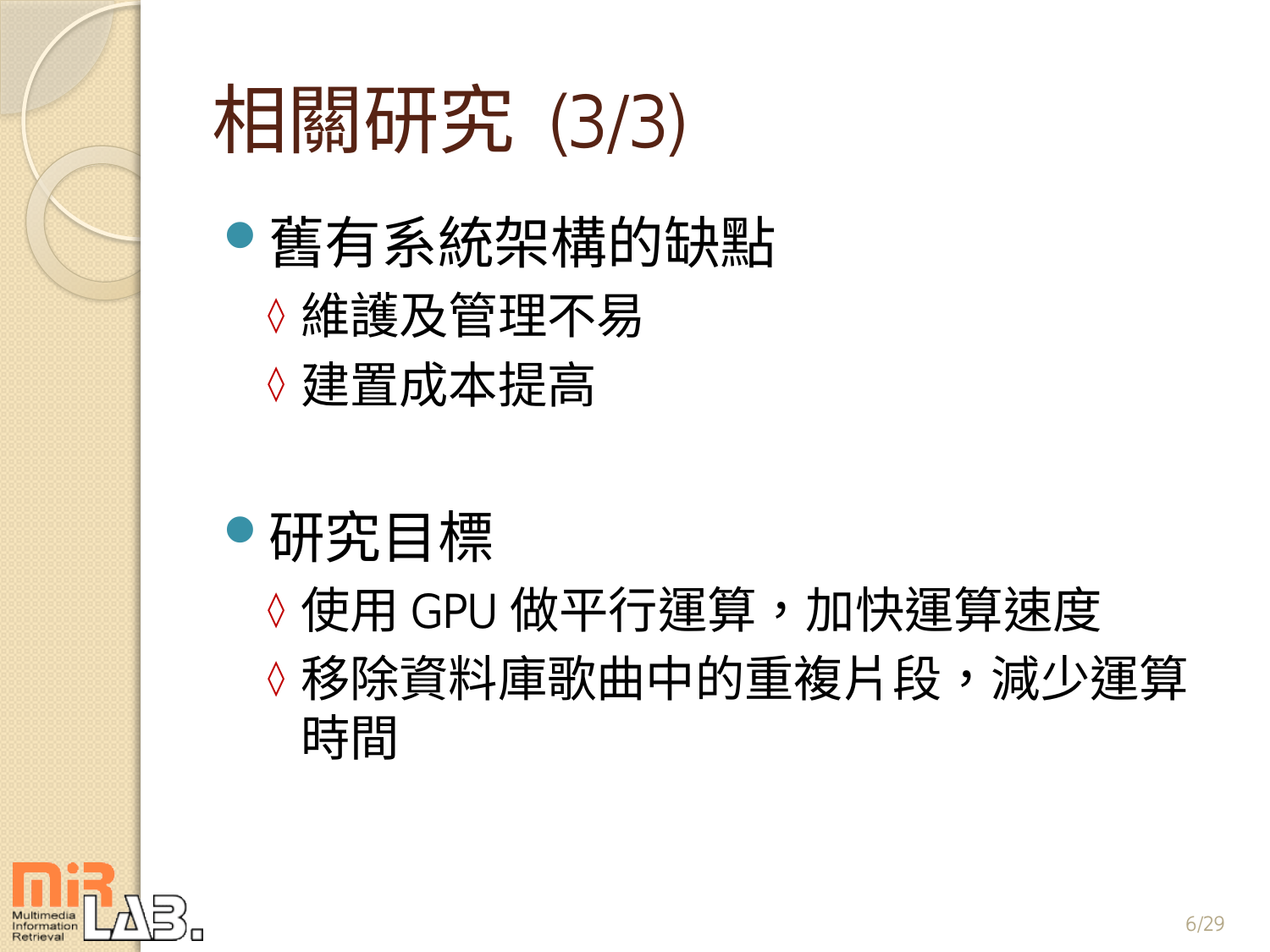

# 相關研究 (3/3)
舊有系統架構的缺點
維護及管理不易
建置成本提高

研究目標
使用GPU做平行運算，加快運算速度
移除資料庫歌曲中的重複片段，減少運算時間